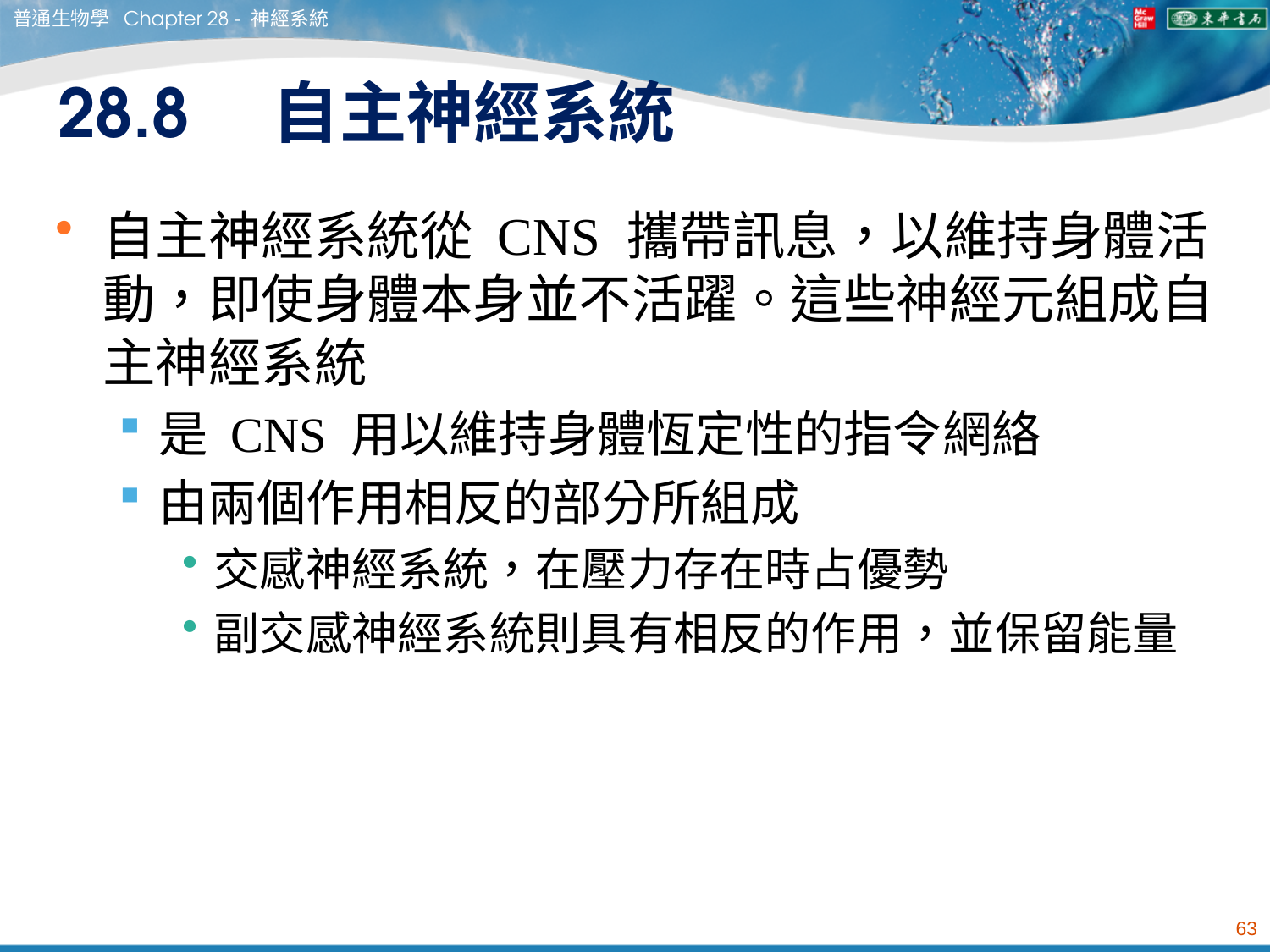

普通生物學  Chapter 28 - 神經系統
# 28.8　自主神經系統
自主神經系統從 CNS 攜帶訊息，以維持身體活動，即使身體本身並不活躍。這些神經元組成自主神經系統
是 CNS 用以維持身體恆定性的指令網絡
由兩個作用相反的部分所組成
交感神經系統，在壓力存在時占優勢
副交感神經系統則具有相反的作用，並保留能量
63